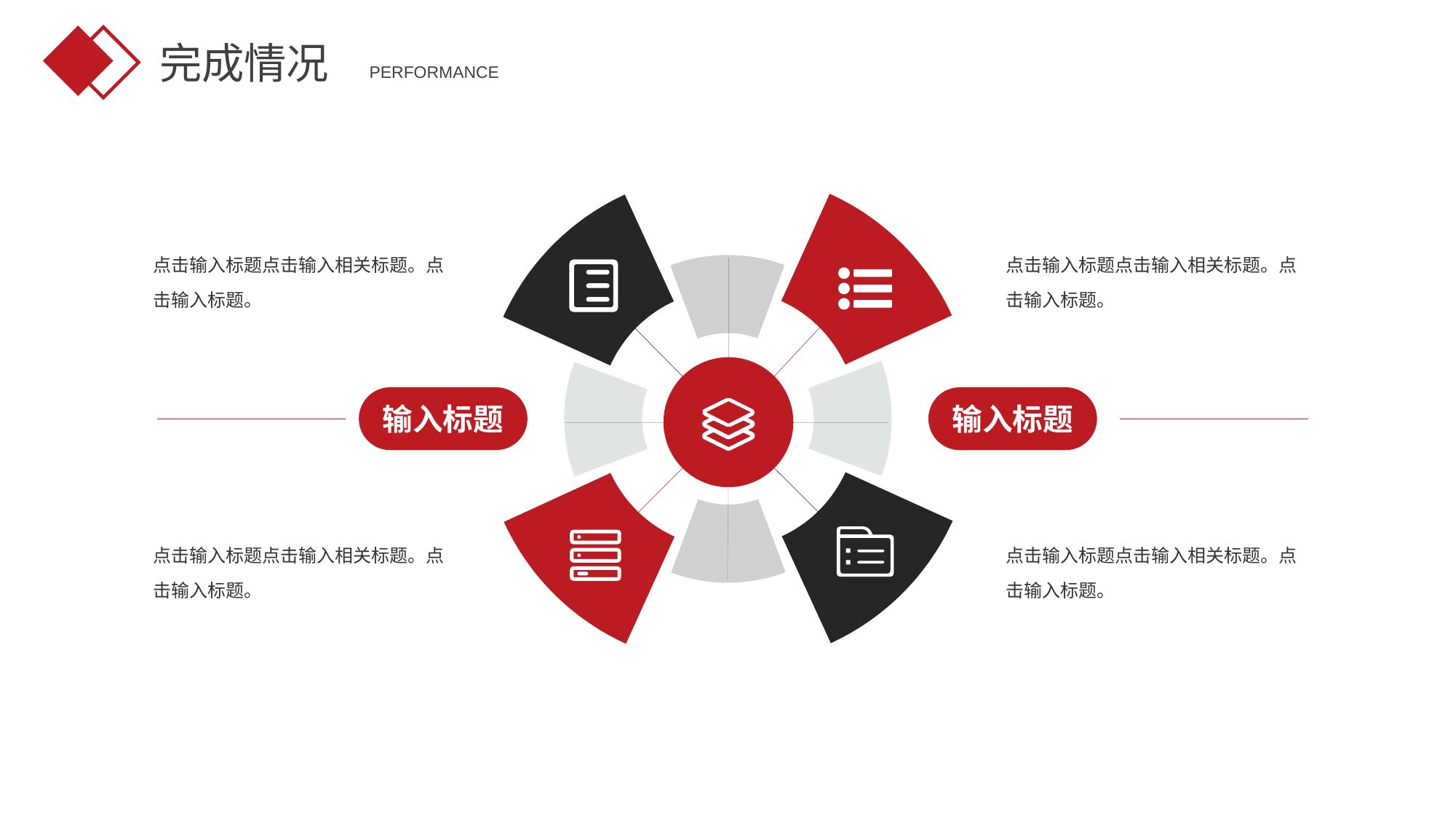

完成情况
PERFORMANCE

点击输入标题点击输入相关标题。点击输入标题。
点击输入标题点击输入相关标题。点击输入标题。

输入标题
输入标题

点击输入标题点击输入相关标题。点击输入标题。
点击输入标题点击输入相关标题。点击输入标题。